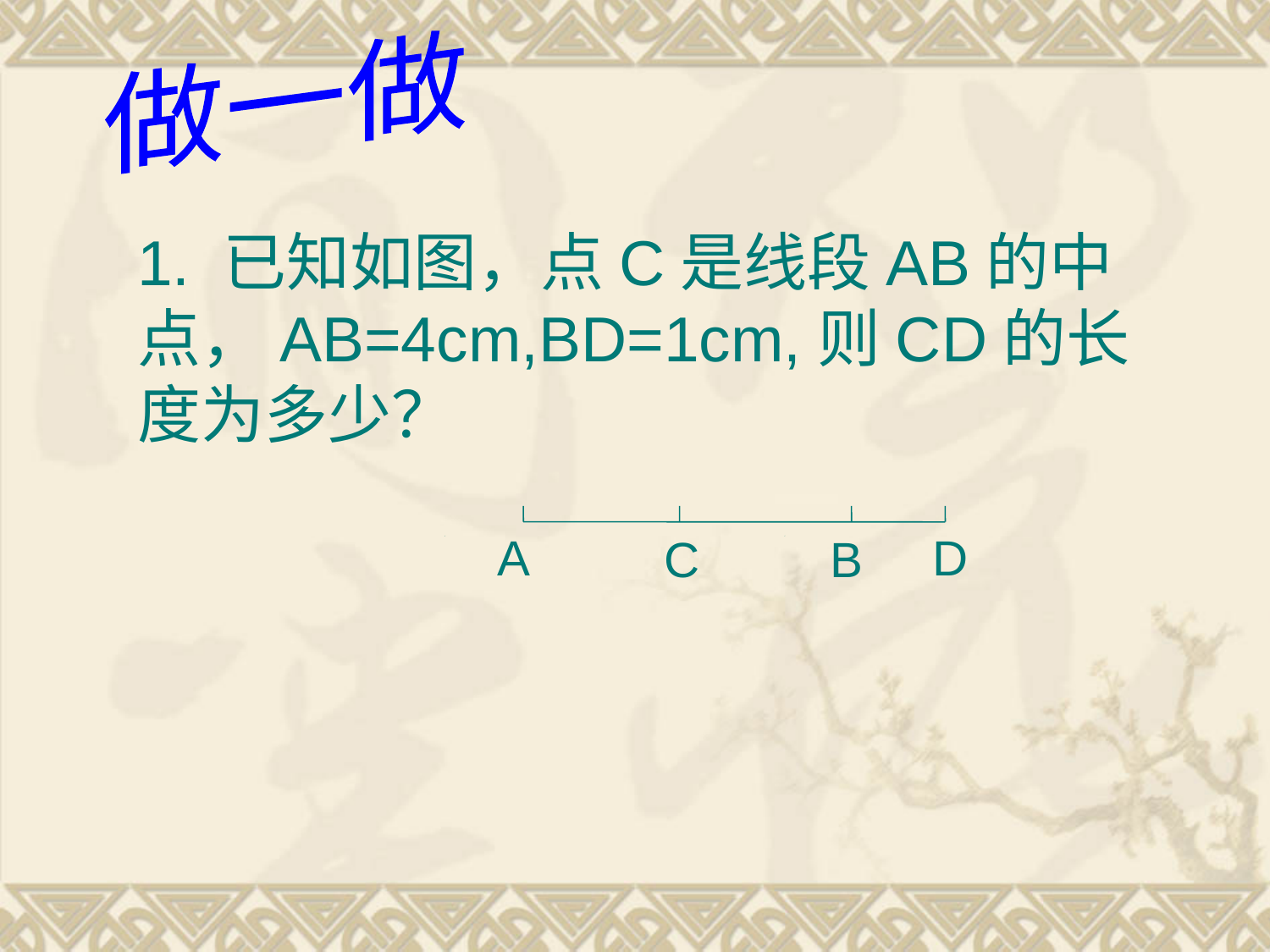

做一做

1. 已知如图，点C是线段AB的中点，AB=4cm,BD=1cm,则CD的长度为多少？

A
D
C
B